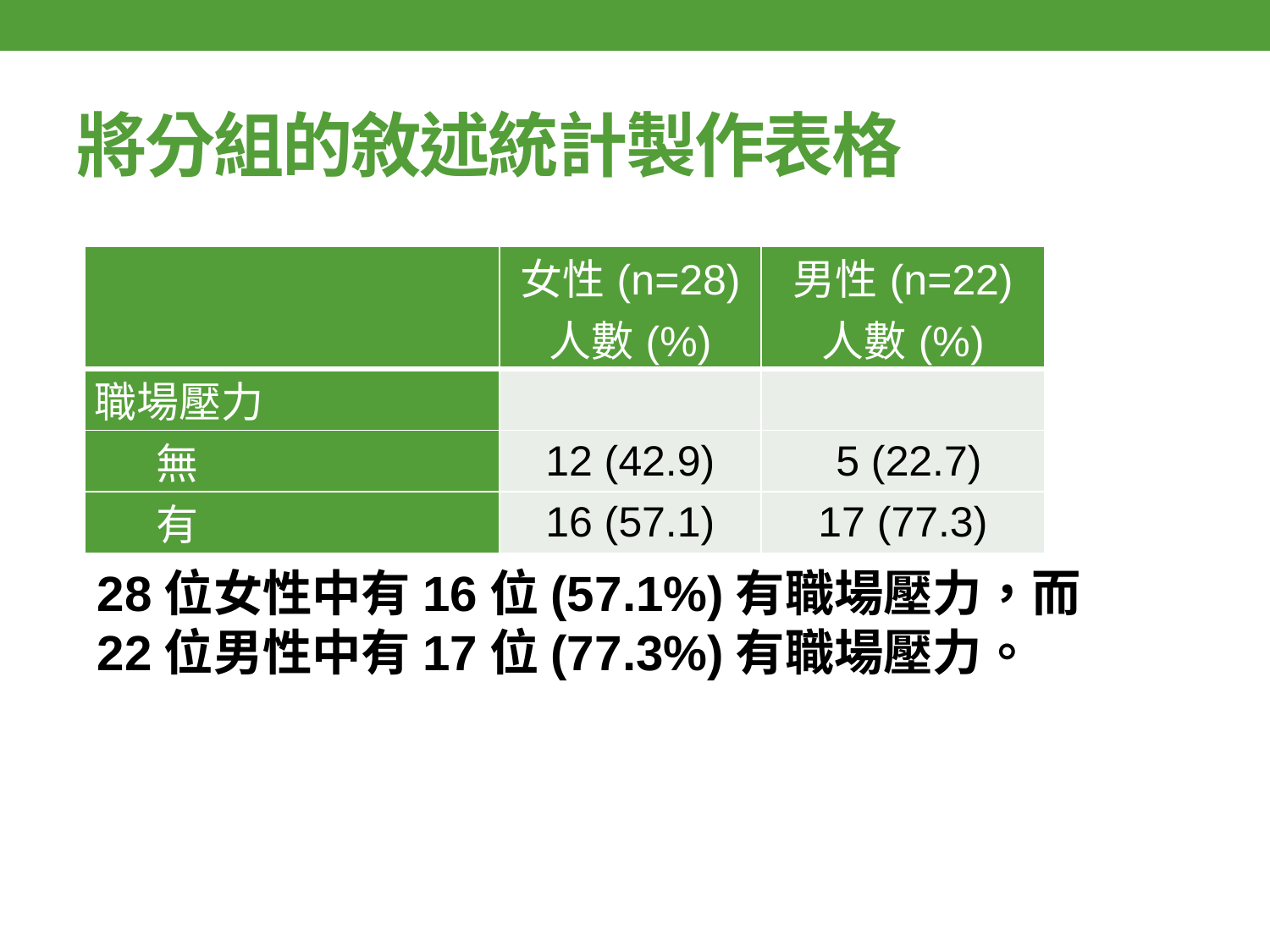

# 將分組的敘述統計製作表格
|  | 女性(n=28) 人數(%) | 男性(n=22) 人數(%) |
| --- | --- | --- |
| 職場壓力 |  |  |
| 無 | 12 (42.9) | 5 (22.7) |
| 有 | 16 (57.1) | 17 (77.3) |
28位女性中有16位(57.1%)有職場壓力，而22位男性中有17位(77.3%)有職場壓力。